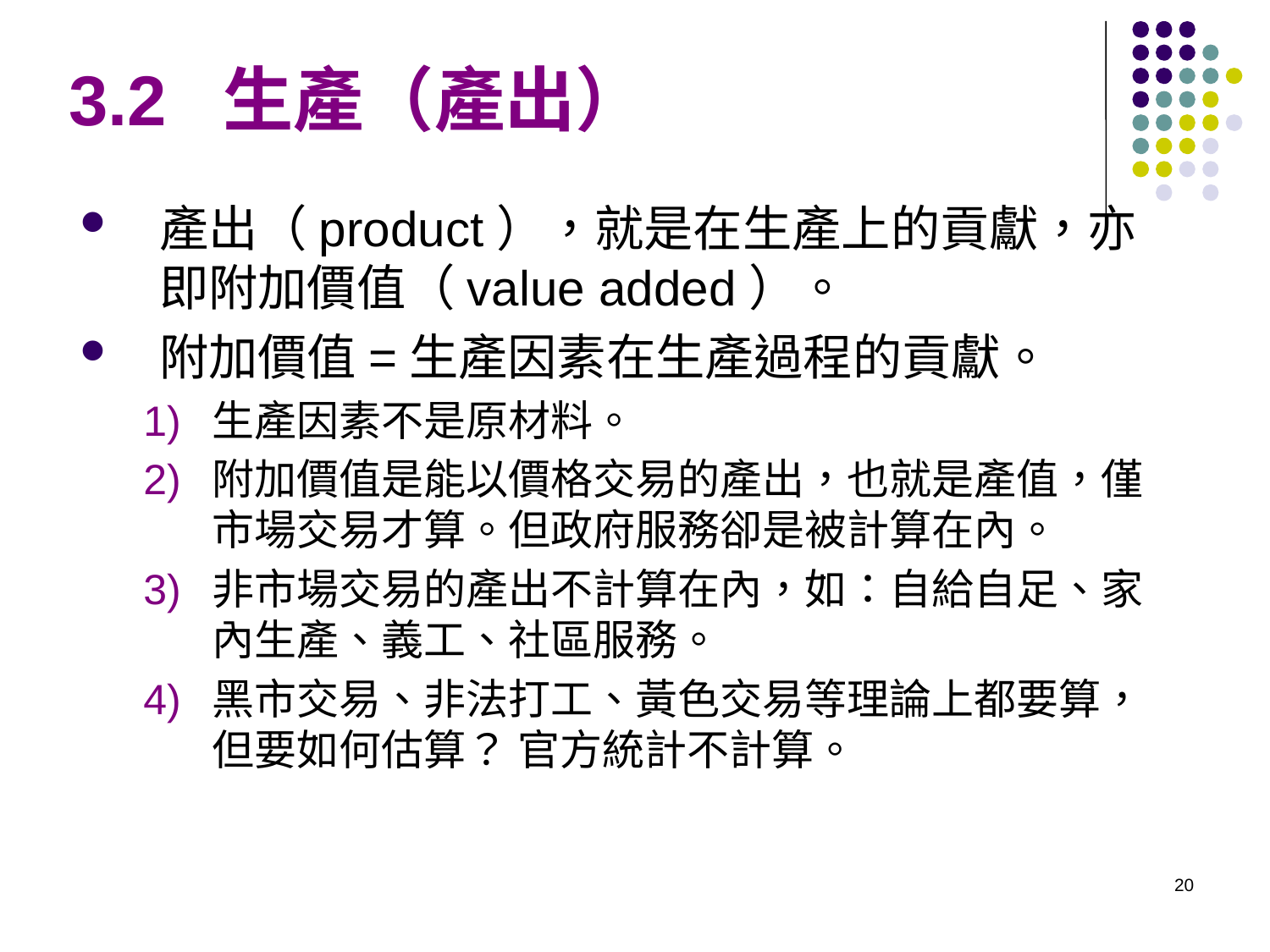

# 3.2  生產（產出）
產出（product），就是在生產上的貢獻，亦即附加價值（value added）。
附加價值=生產因素在生產過程的貢獻。
生產因素不是原材料。
附加價值是能以價格交易的產出，也就是產值，僅市場交易才算。但政府服務卻是被計算在內。
非市場交易的產出不計算在內，如：自給自足、家內生產、義工、社區服務。
黑市交易、非法打工、黃色交易等理論上都要算，但要如何估算？ 官方統計不計算。
20